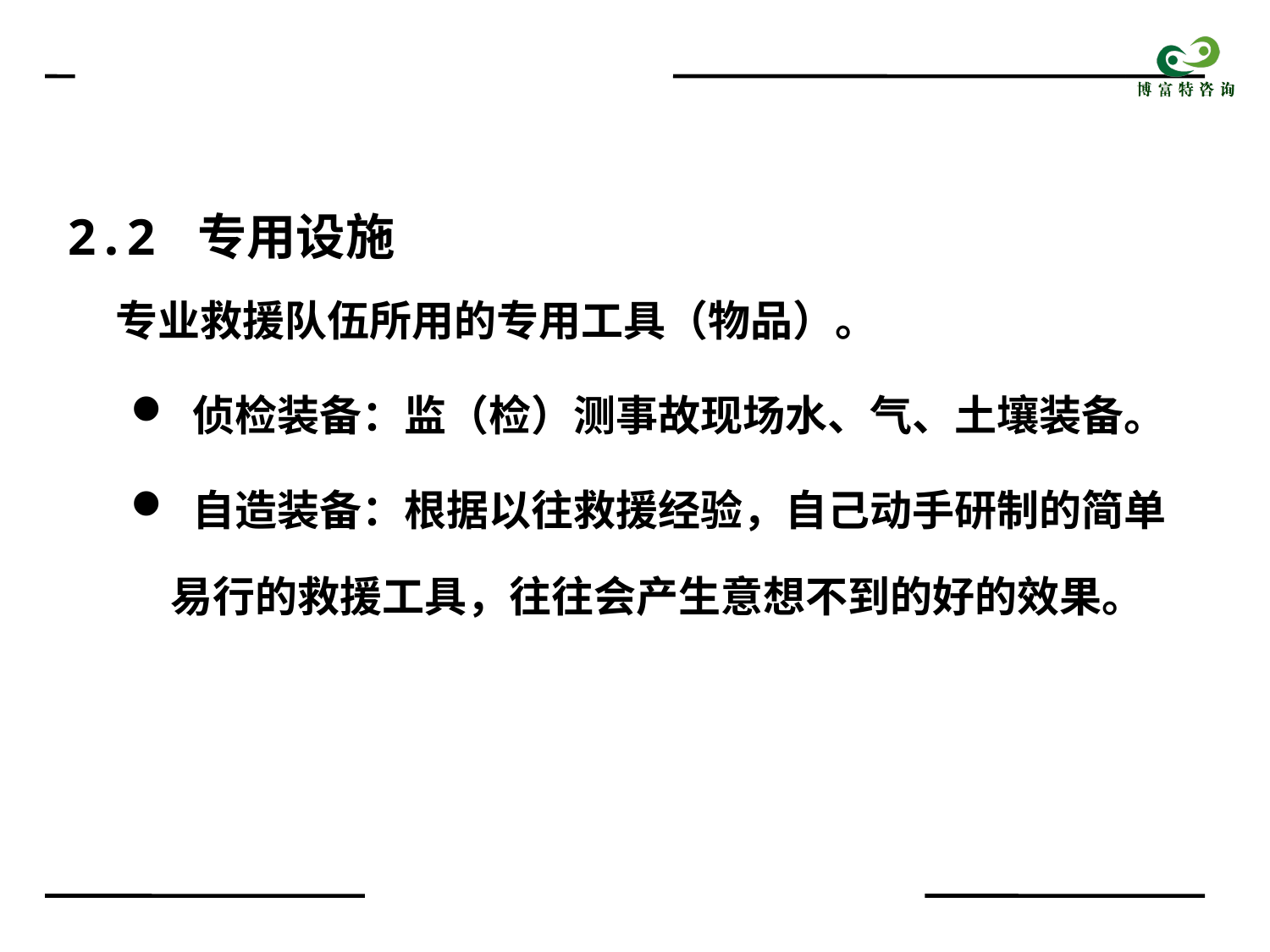

2.2 专用设施
     专业救援队伍所用的专用工具（物品）。
 侦检装备：监（检）测事故现场水、气、土壤装备。
 自造装备：根据以往救援经验，自己动手研制的简单易行的救援工具，往往会产生意想不到的好的效果。